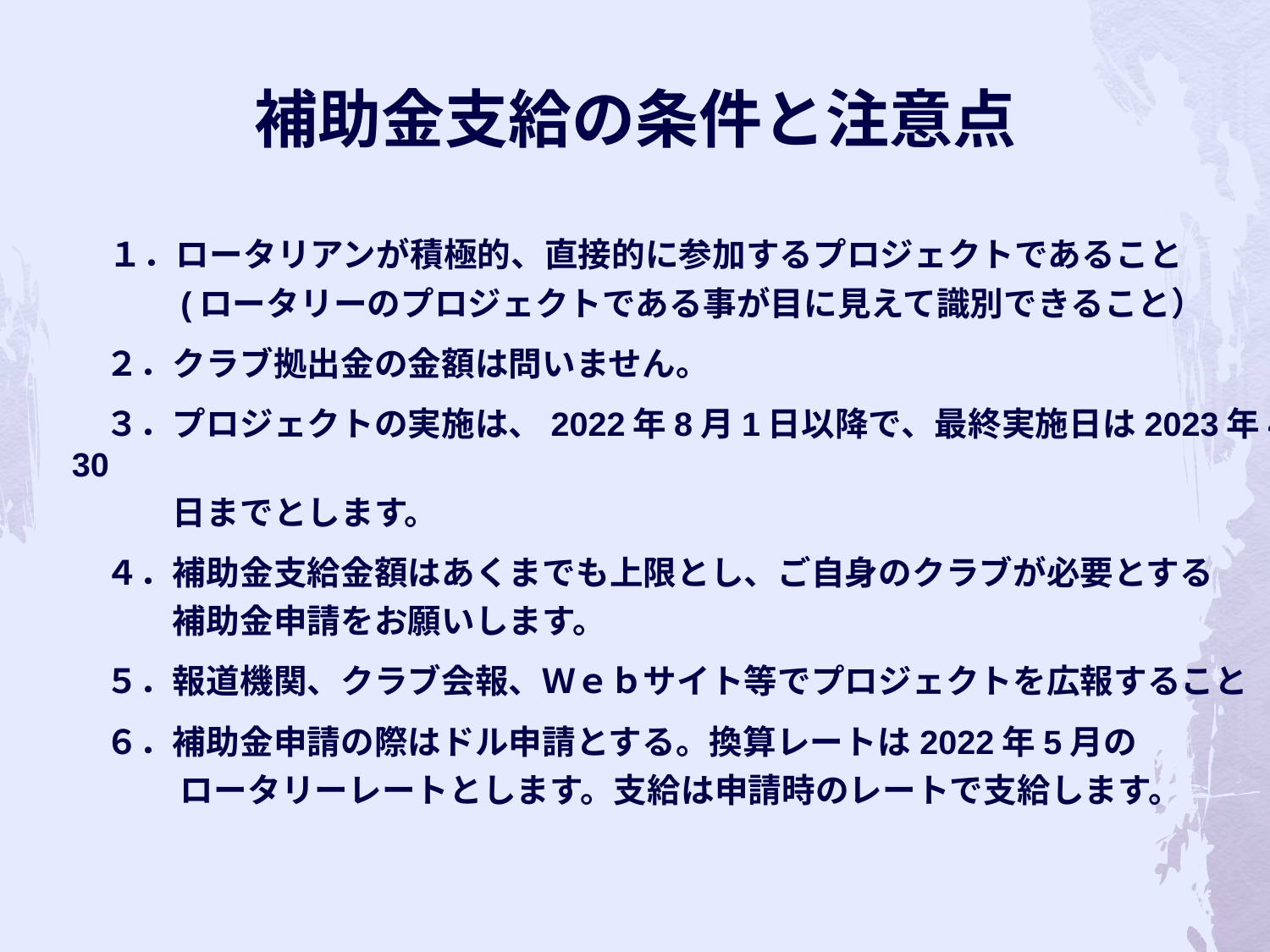

# 補助金支給の条件と注意点
　１．ロータリアンが積極的、直接的に参加するプロジェクトであること
　　　(ロータリーのプロジェクトである事が目に見えて識別できること）
　２．クラブ拠出金の金額は問いません。
　３．プロジェクトの実施は、2022年8月1日以降で、最終実施日は2023年4月30
　　　日までとします。
　４．補助金支給金額はあくまでも上限とし、ご自身のクラブが必要とする
　　　補助金申請をお願いします。
　５．報道機関、クラブ会報、Ｗｅｂサイト等でプロジェクトを広報すること
　６．補助金申請の際はドル申請とする。換算レートは2022年5月の
　　　 ロータリーレートとします。支給は申請時のレートで支給します。